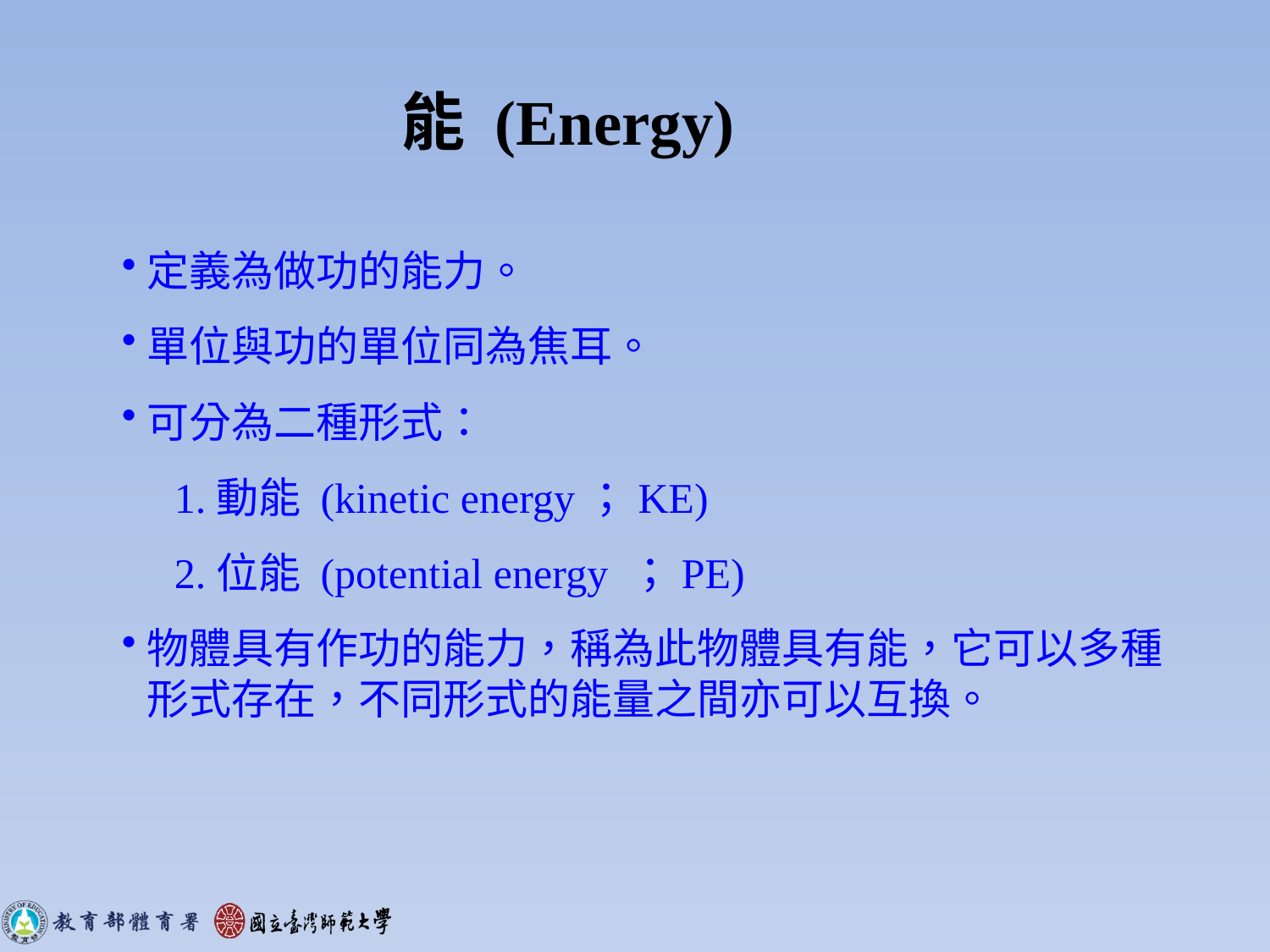

能 (Energy)
定義為做功的能力。
單位與功的單位同為焦耳。
可分為二種形式：
　1.動能 (kinetic energy；KE)
　2.位能 (potential energy ；PE)
物體具有作功的能力，稱為此物體具有能，它可以多種形式存在，不同形式的能量之間亦可以互換。